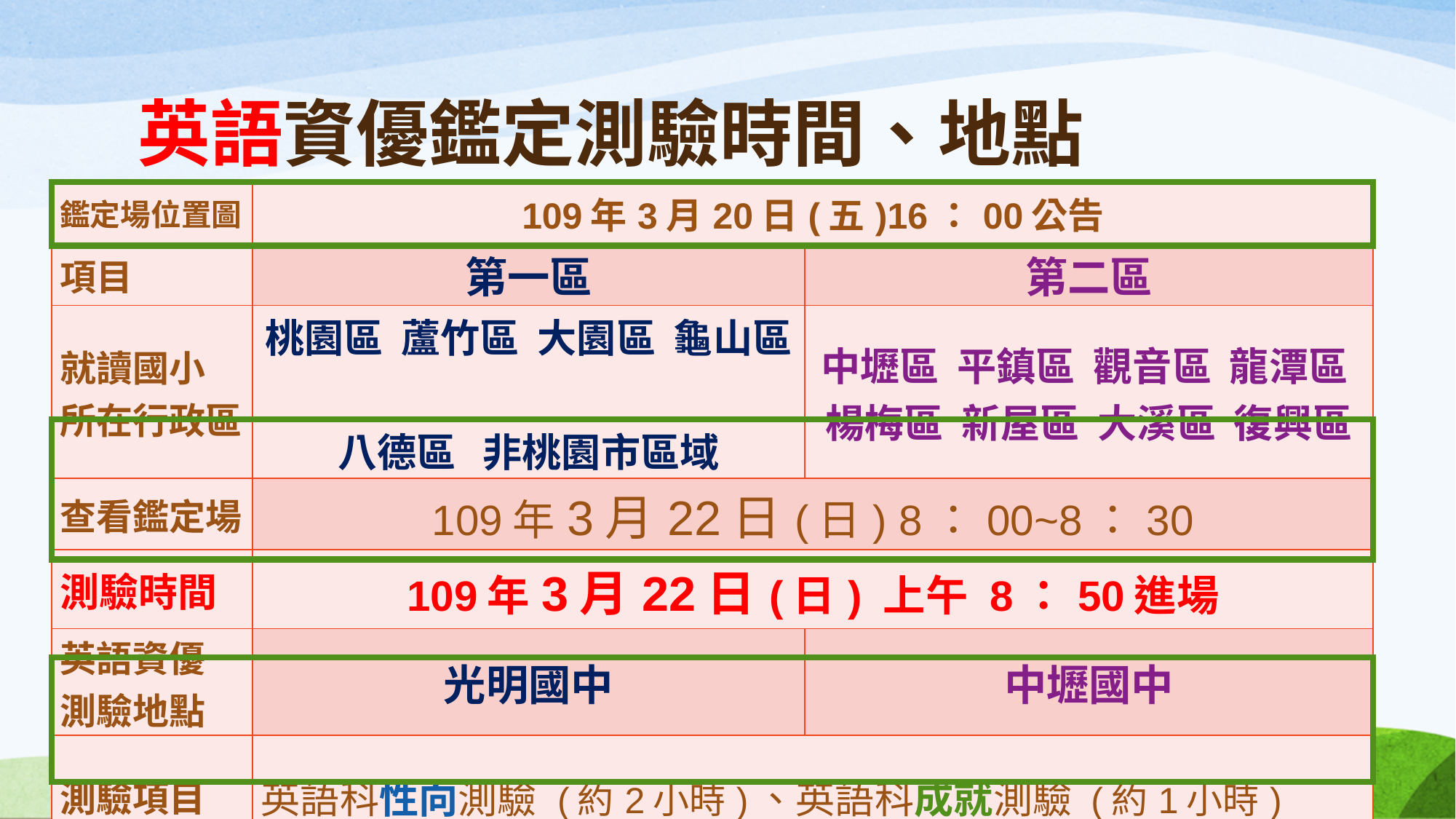

# 英語資優鑑定測驗時間、地點
| 鑑定場位置圖 | 109年3月20日(五)16：00公告 |  |
| --- | --- | --- |
| 項目 | 第一區 | 第二區 |
| 就讀國小 所在行政區 | 桃園區 蘆竹區 大園區 龜山區 八德區 非桃園市區域 | 中壢區 平鎮區 觀音區 龍潭區 楊梅區 新屋區 大溪區 復興區 |
| 查看鑑定場 | 109年3月22日(日) 8：00~8：30 |  |
| 測驗時間 | 109年3月22日(日) 上午 8：50進場 |  |
| 英語資優 測驗地點 | 光明國中 | 中壢國中 |
| 測驗項目 | 英語科性向測驗 (約2小時)、英語科成就測驗 (約1小時) |  |